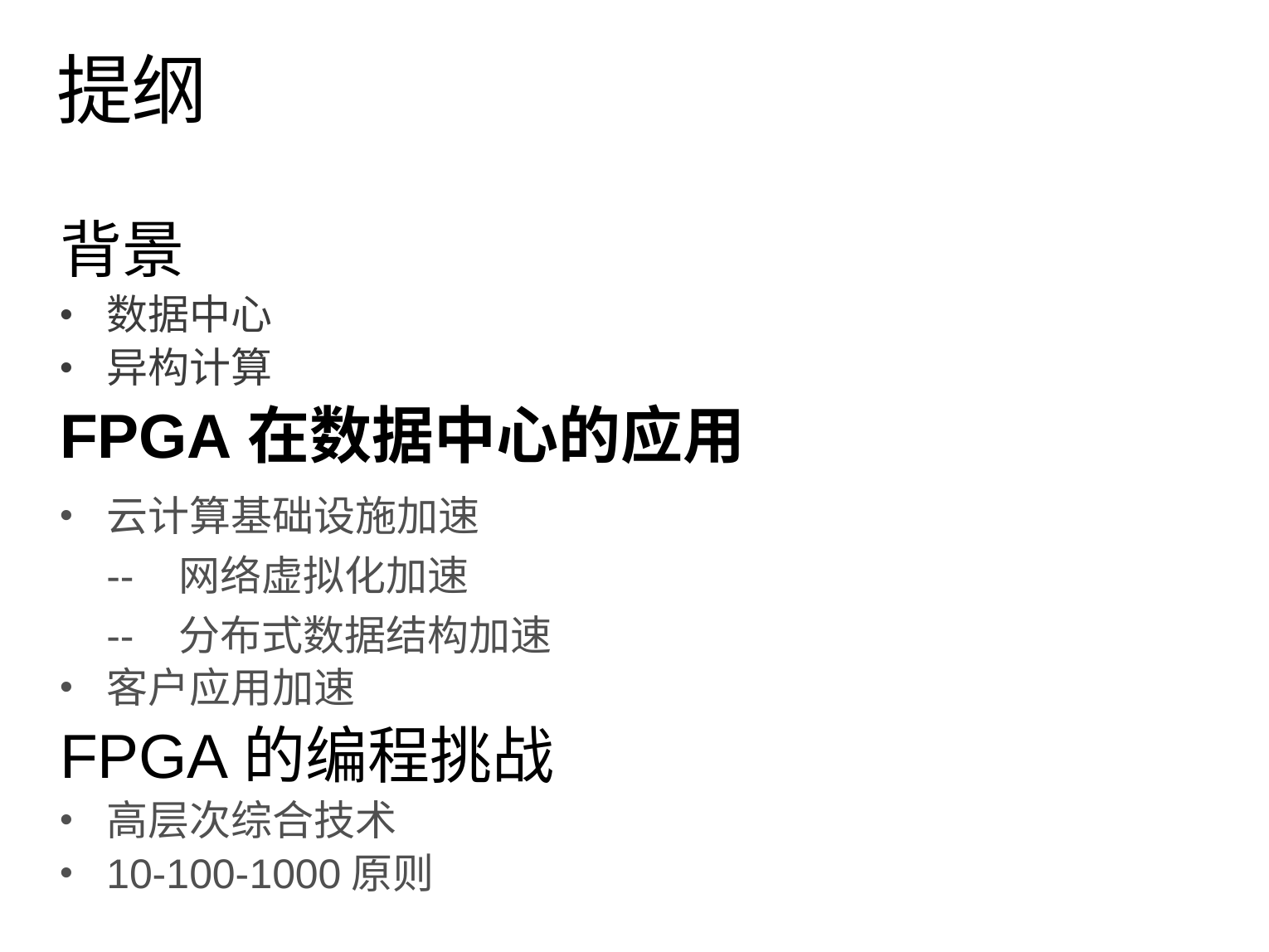

# 提纲
背景
数据中心
异构计算
FPGA在数据中心的应用
云计算基础设施加速
--   网络虚拟化加速
--   分布式数据结构加速
客户应用加速
FPGA的编程挑战
高层次综合技术
10-100-1000原则